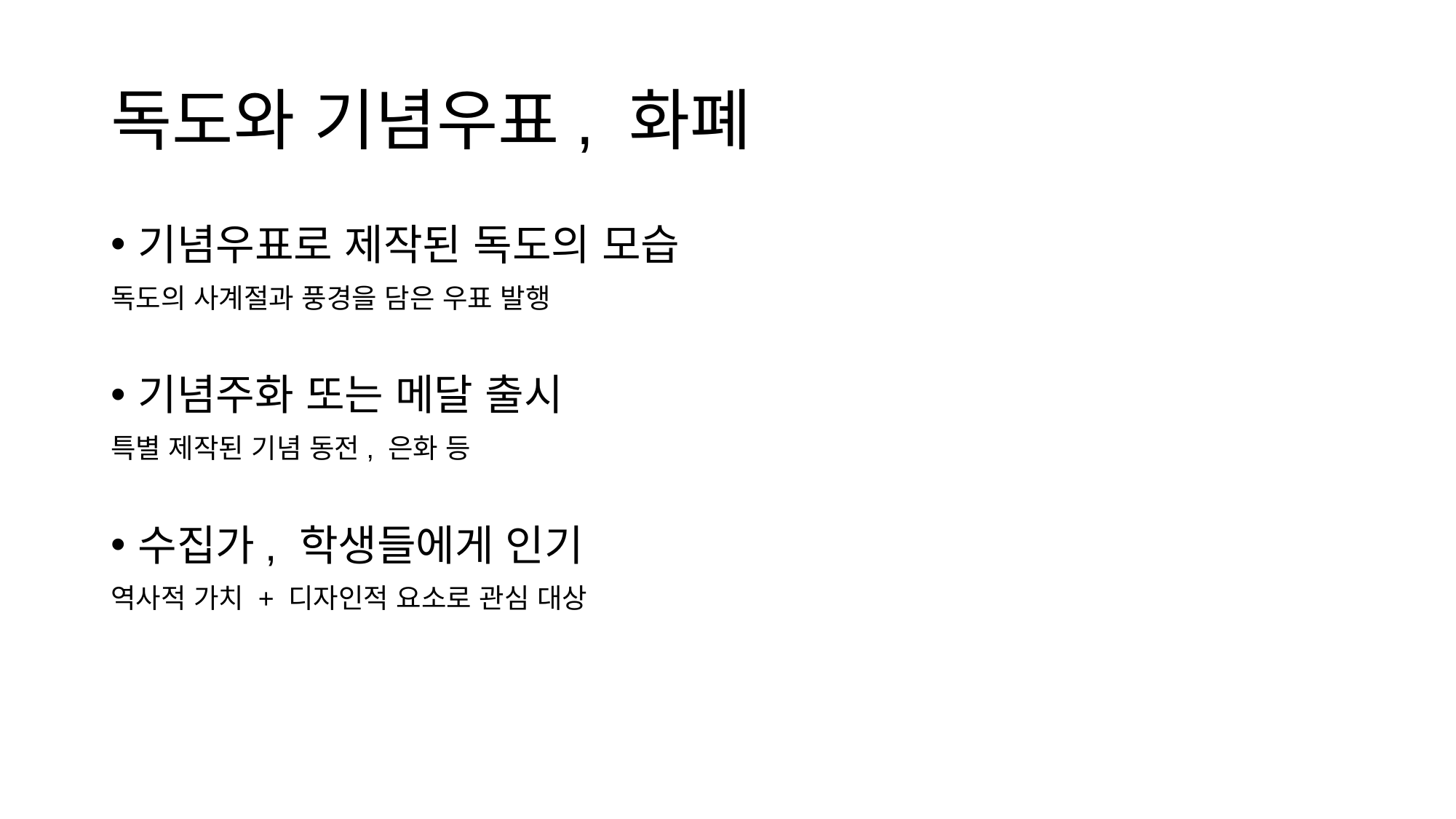

# 독도와 기념우표, 화폐
기념우표로 제작된 독도의 모습
독도의 사계절과 풍경을 담은 우표 발행

기념주화 또는 메달 출시
특별 제작된 기념 동전, 은화 등

수집가, 학생들에게 인기
역사적 가치 + 디자인적 요소로 관심 대상